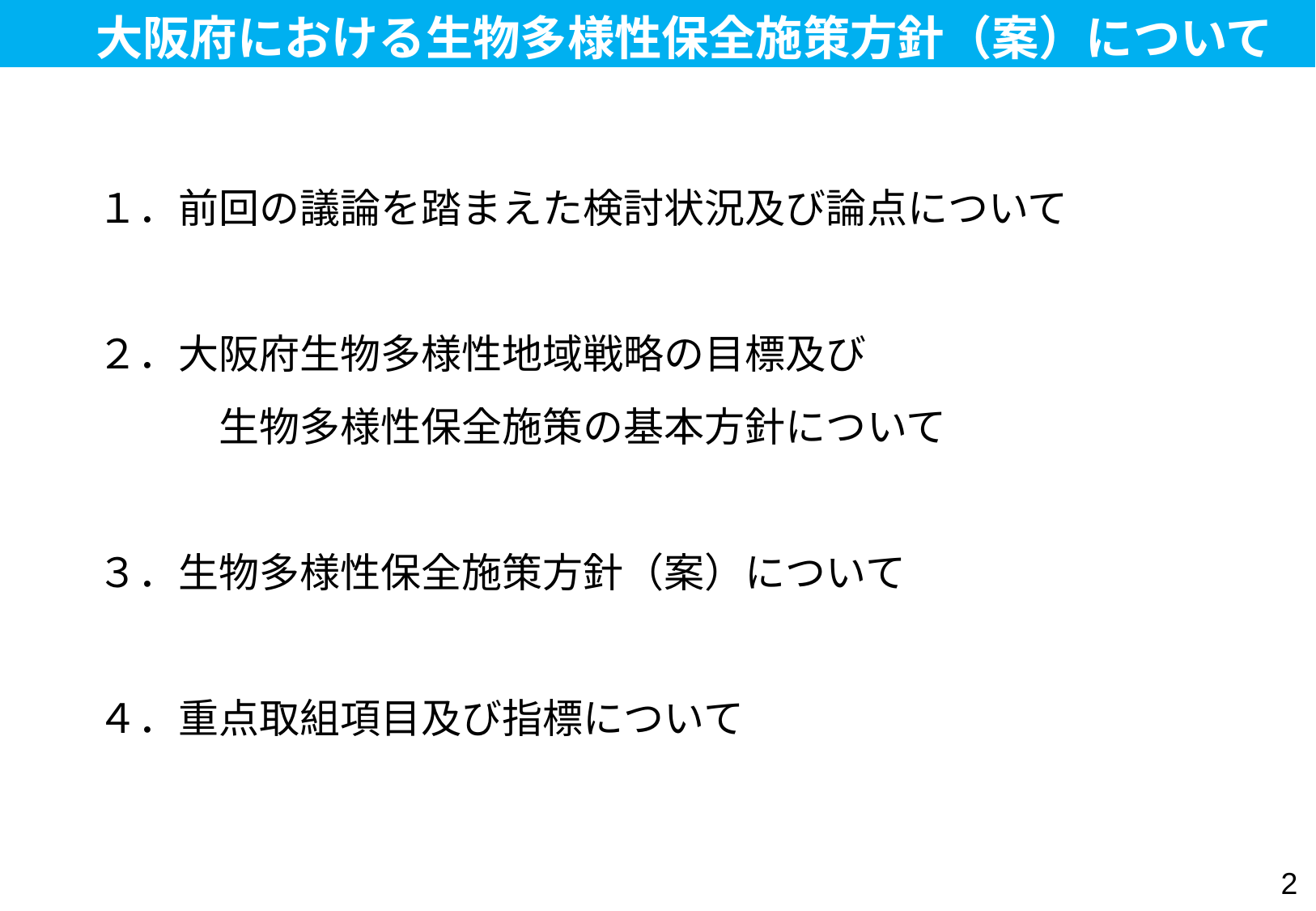

大阪府における生物多様性保全施策方針（案）について
１．前回の議論を踏まえた検討状況及び論点について

２．大阪府生物多様性地域戦略の目標及び
　　　生物多様性保全施策の基本方針について

３．生物多様性保全施策方針（案）について

４．重点取組項目及び指標について

2